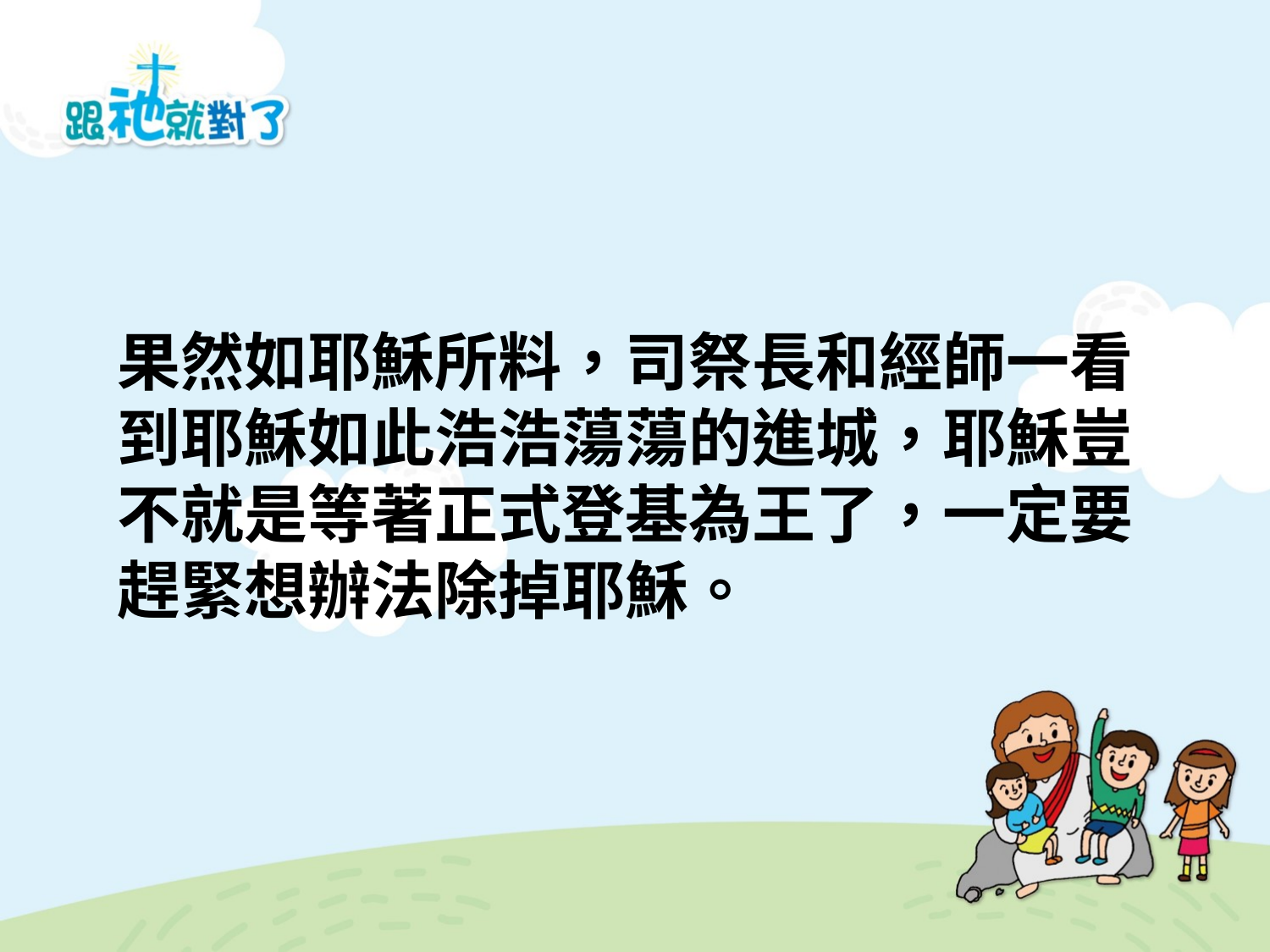

果然如耶穌所料，司祭長和經師一看到耶穌如此浩浩蕩蕩的進城，耶穌豈不就是等著正式登基為王了，一定要趕緊想辦法除掉耶穌。